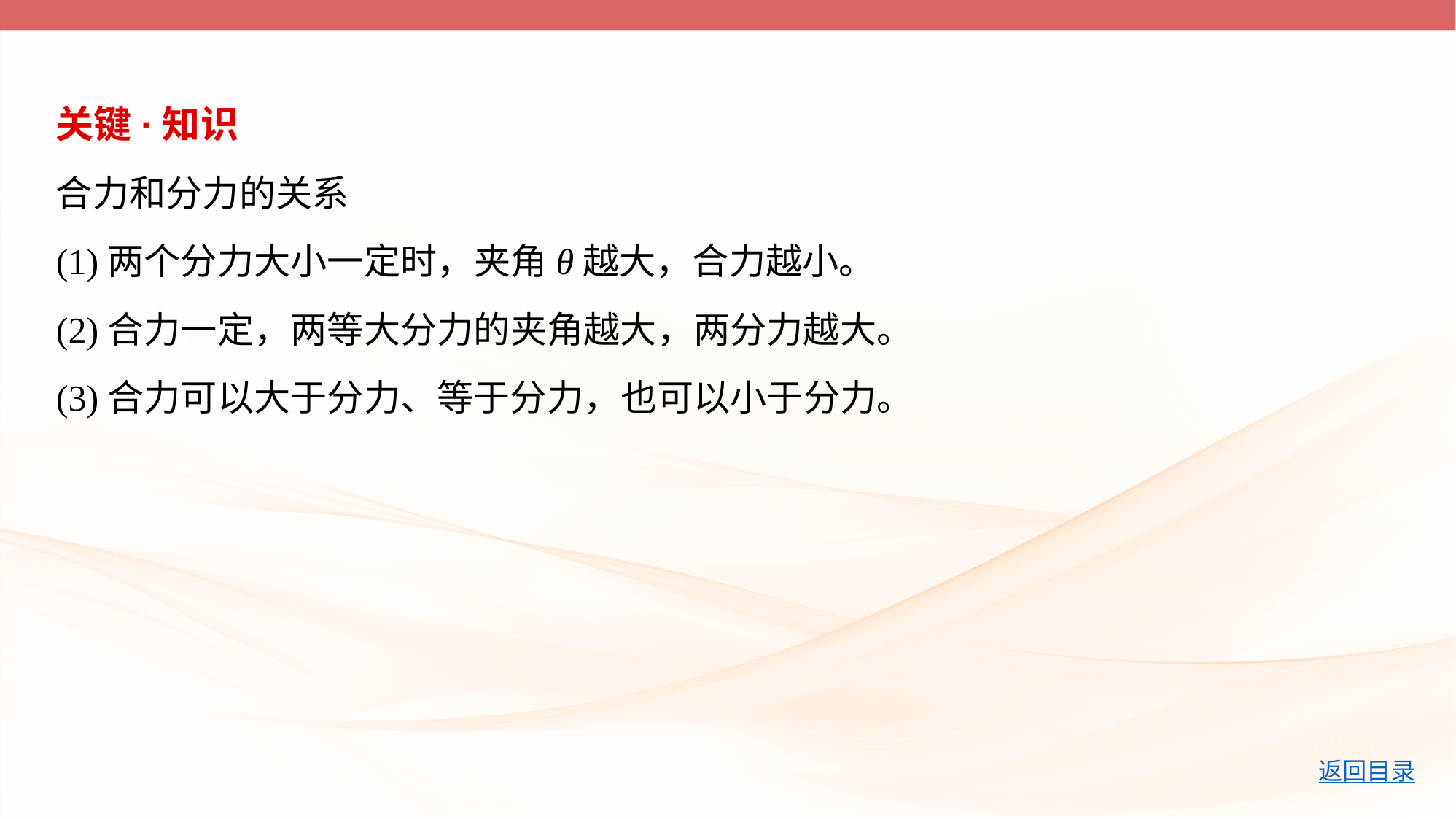

关键·知识
合力和分力的关系
(1)两个分力大小一定时，夹角θ越大，合力越小。
(2)合力一定，两等大分力的夹角越大，两分力越大。
(3)合力可以大于分力、等于分力，也可以小于分力。